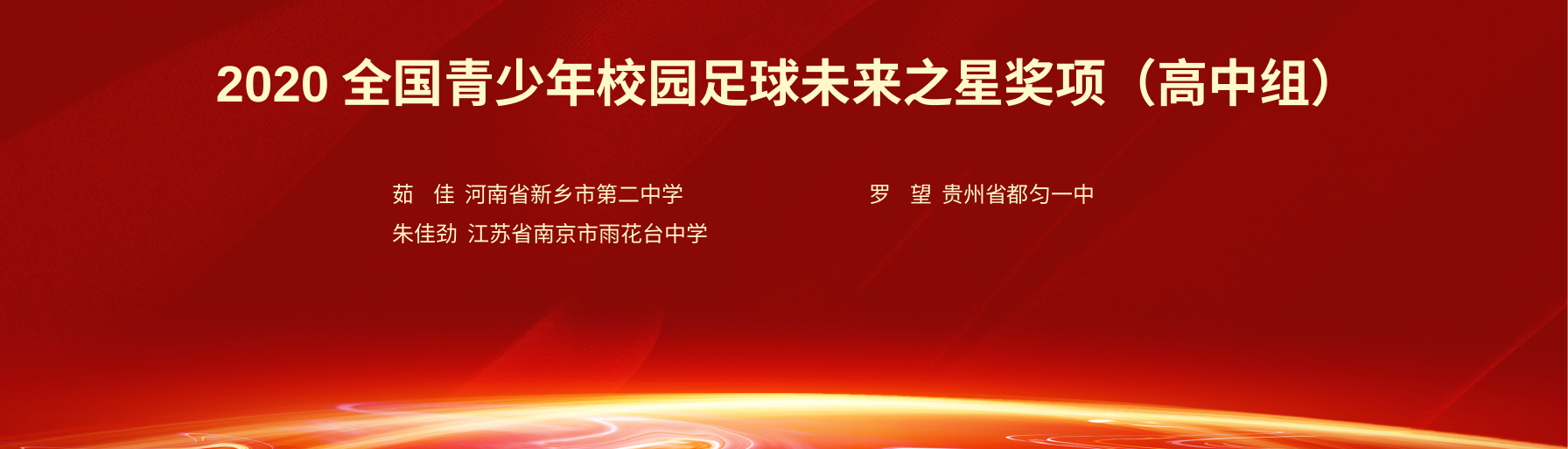

2020全国青少年校园足球未来之星奖项（高中组）
茹    佳  河南省新乡市第二中学
朱佳劲  江苏省南京市雨花台中学
罗    望  贵州省都匀一中